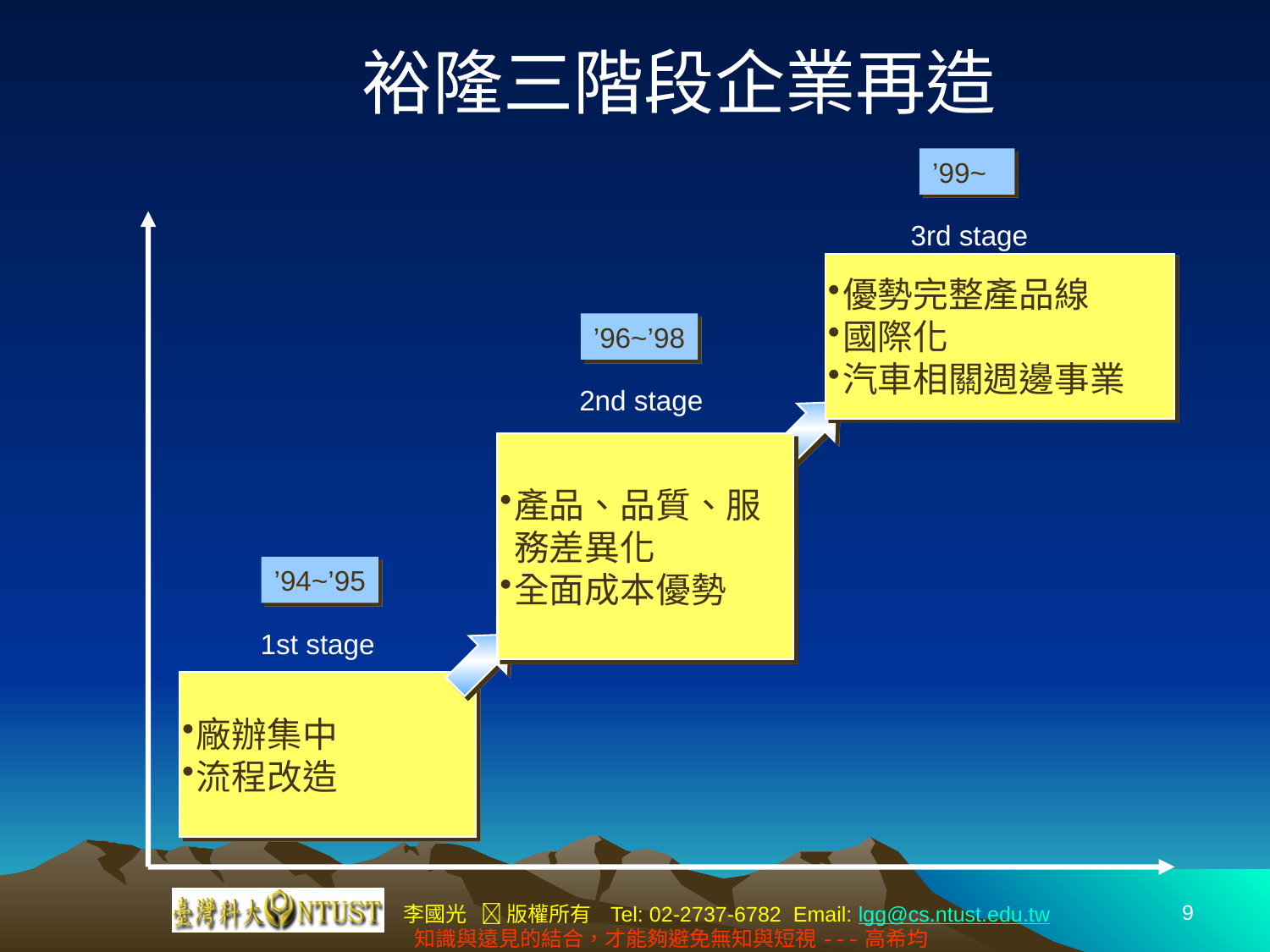

裕隆三階段企業再造
’99~
3rd stage
優勢完整產品線
國際化
汽車相關週邊事業

’96~’98
2nd stage
產品、品質、服務差異化
全面成本優勢

’94~’95
1st stage
廠辦集中
流程改造

9